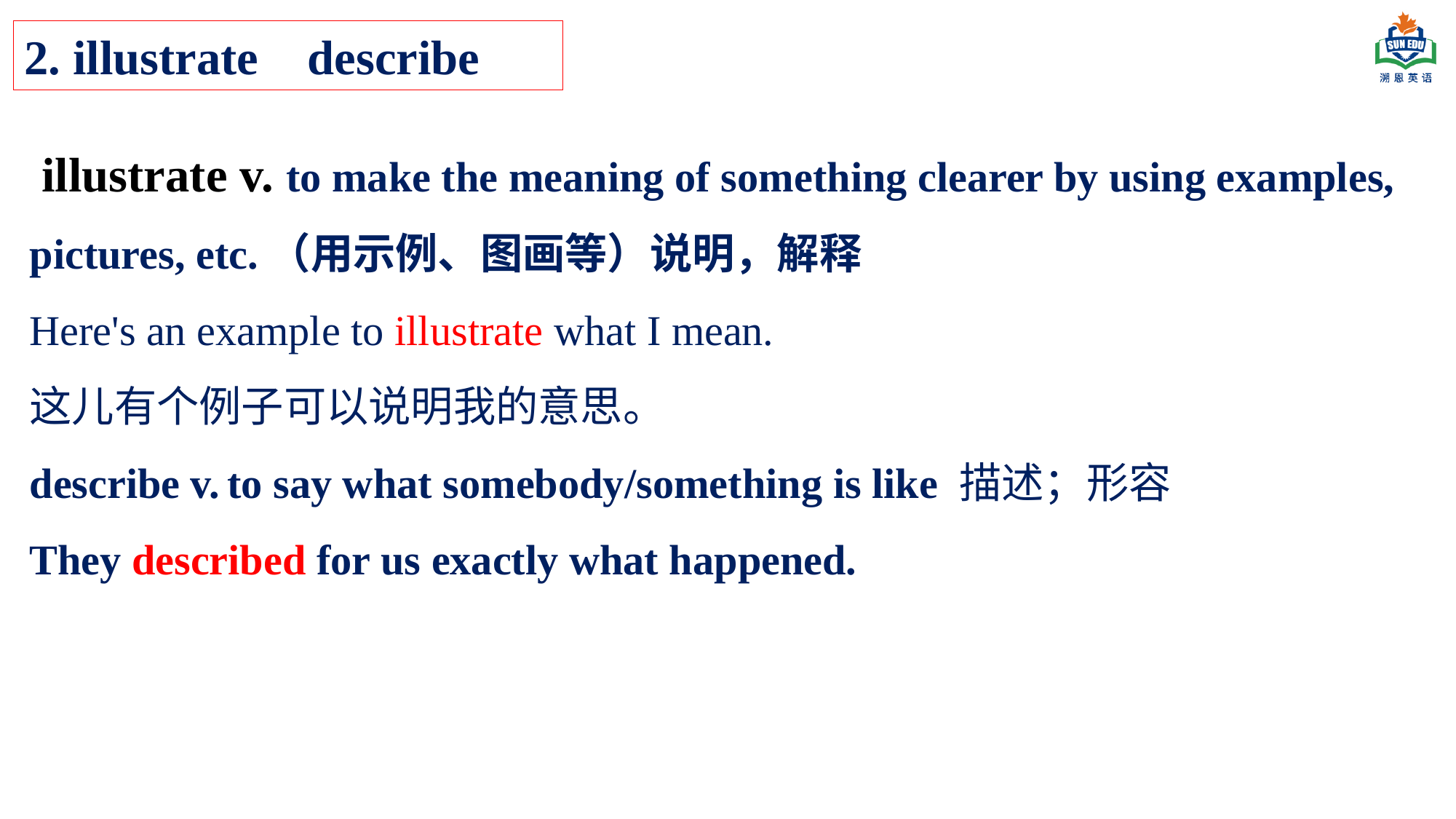

2. illustrate    describe
 illustrate v. to make the meaning of something clearer by using examples, pictures, etc.（用示例、图画等）说明，解释
Here's an example to illustrate what I mean.
这儿有个例子可以说明我的意思。
describe v. to say what somebody/something is like 描述；形容
They described for us exactly what happened.